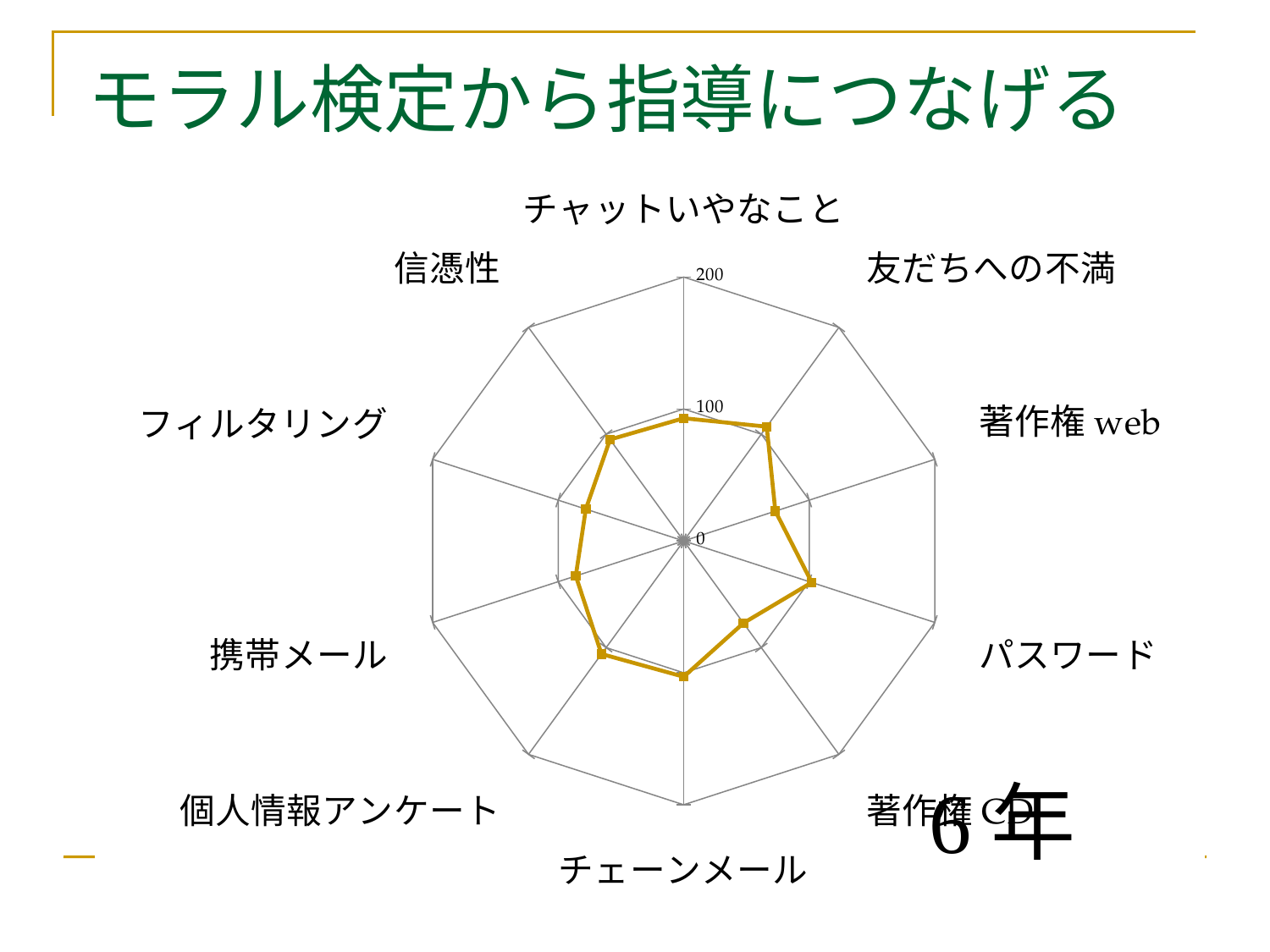

# モラル検定から指導につなげる

### Chart

| Category |  |
|---|---|
| メールマナー | 119.0 |
| 著作権web | 116.0 |
| チェーンメール | 100.0 |
| 携帯マナー | 127.0 |
| 著作権許諾 | 107.0 |
| 掲示板個人情報 | 108.0 |
| 情報信憑性 | 121.0 |
| ネット依存 | 123.0 |
| フィルタリング | 113.0 |
| 責任ある情報発信 | 114.0 |

### Chart

| Category |  |
|---|---|
| チャットいやなこと | 93.0 |
| 友だちへの不満 | 107.0 |
| 著作権web | 73.0 |
| パスワード | 102.0 |
| 著作権CD | 77.0 |
| チェーンメール | 103.0 |
| 個人情報アンケート | 106.0 |
| 携帯メール | 86.0 |
| フィルタリング | 78.0 |
| 信憑性 | 95.0 |